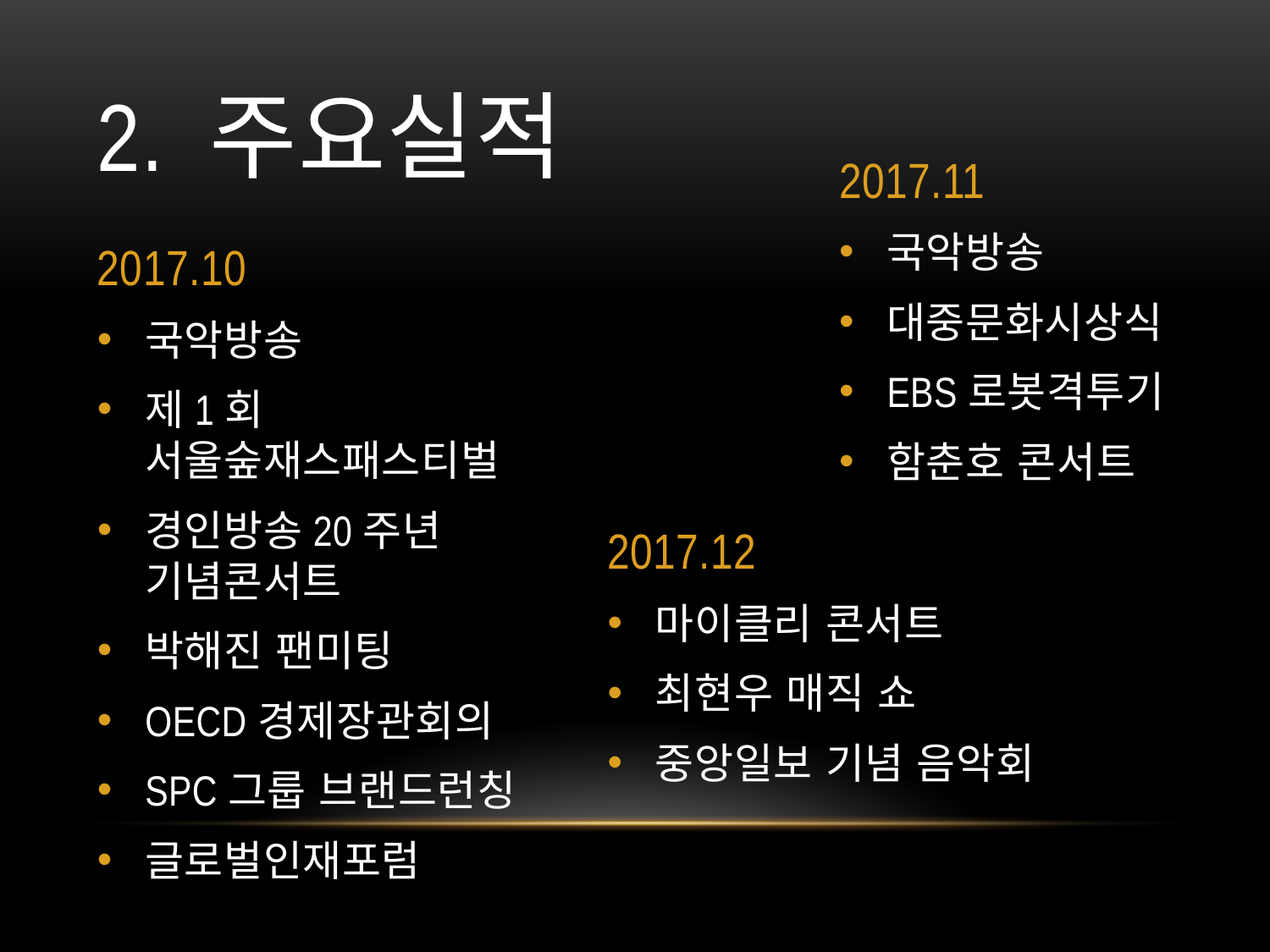

# 2. 주요실적
2017.11
국악방송
대중문화시상식
EBS로봇격투기
함춘호 콘서트

2017.10
국악방송
제1회 서울숲재스패스티벌
경인방송20주년 기념콘서트
박해진 팬미팅
OECD경제장관회의
SPC그룹 브랜드런칭
글로벌인재포럼

2017.12
마이클리 콘서트
최현우 매직 쇼
중앙일보 기념 음악회